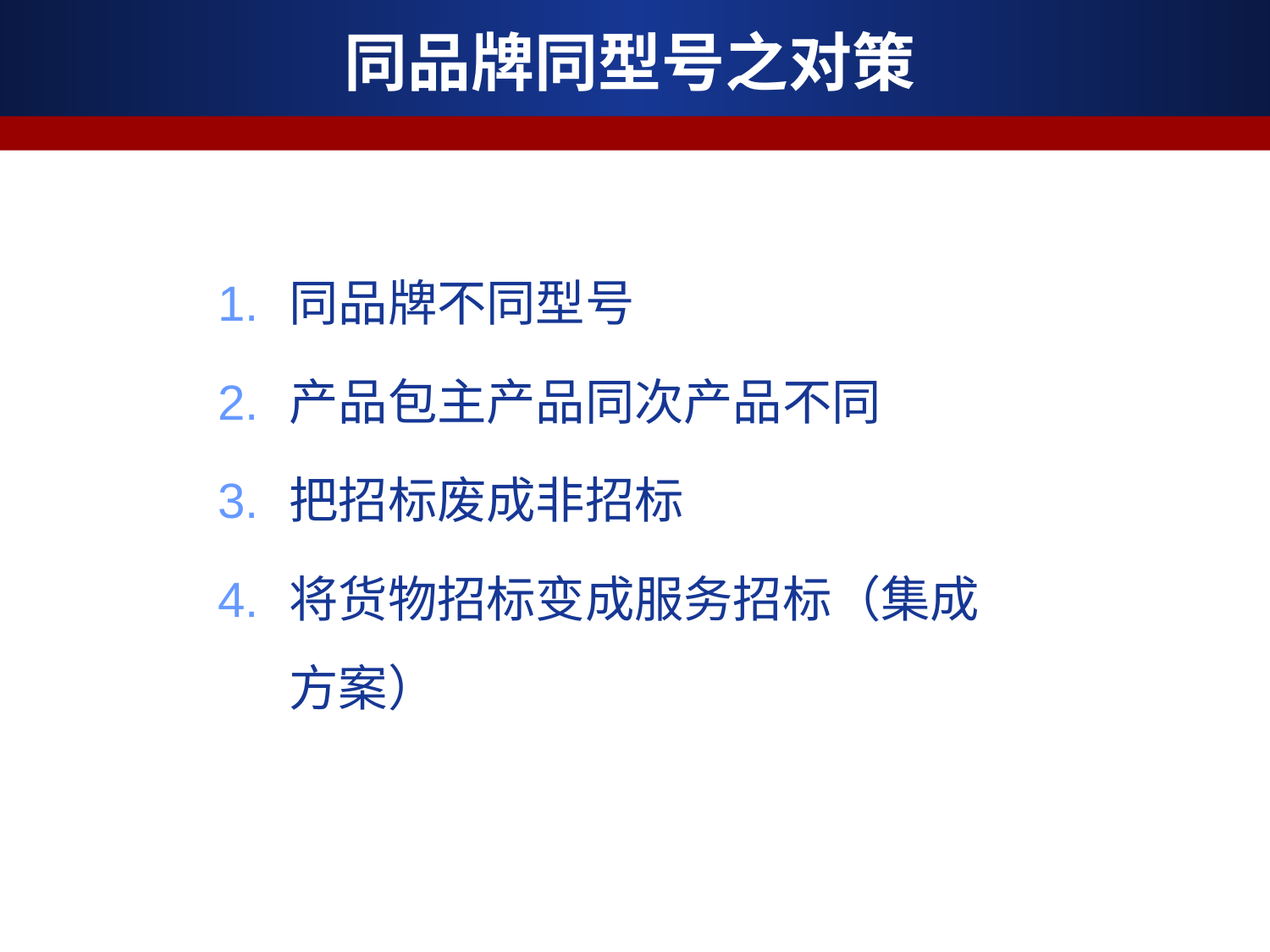

# 同品牌同型号之对策
同品牌不同型号
产品包主产品同次产品不同
把招标废成非招标
将货物招标变成服务招标（集成方案）